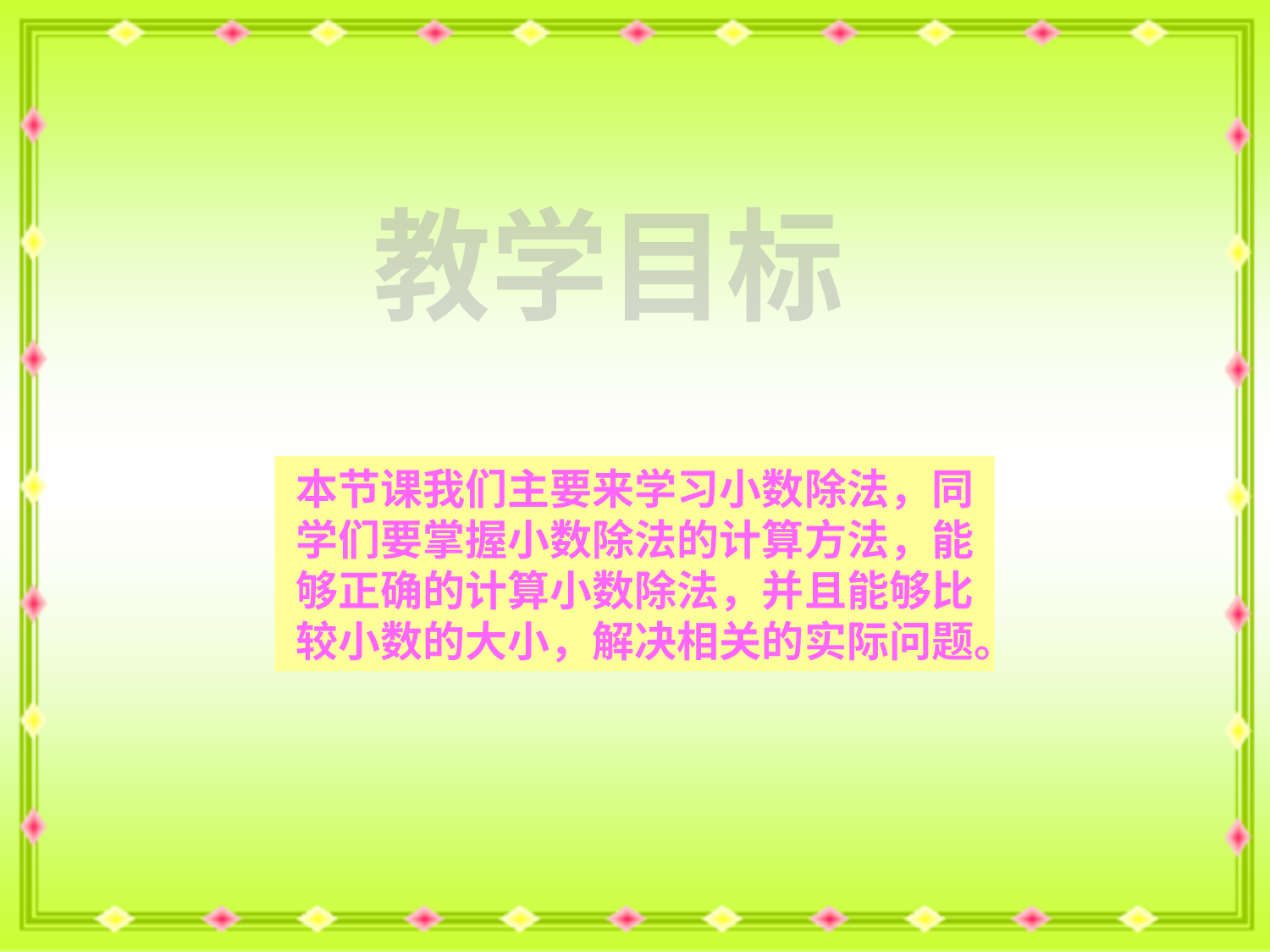

教学目标
本节课我们主要来学习小数除法，同学们要掌握小数除法的计算方法，能够正确的计算小数除法，并且能够比较小数的大小，解决相关的实际问题。